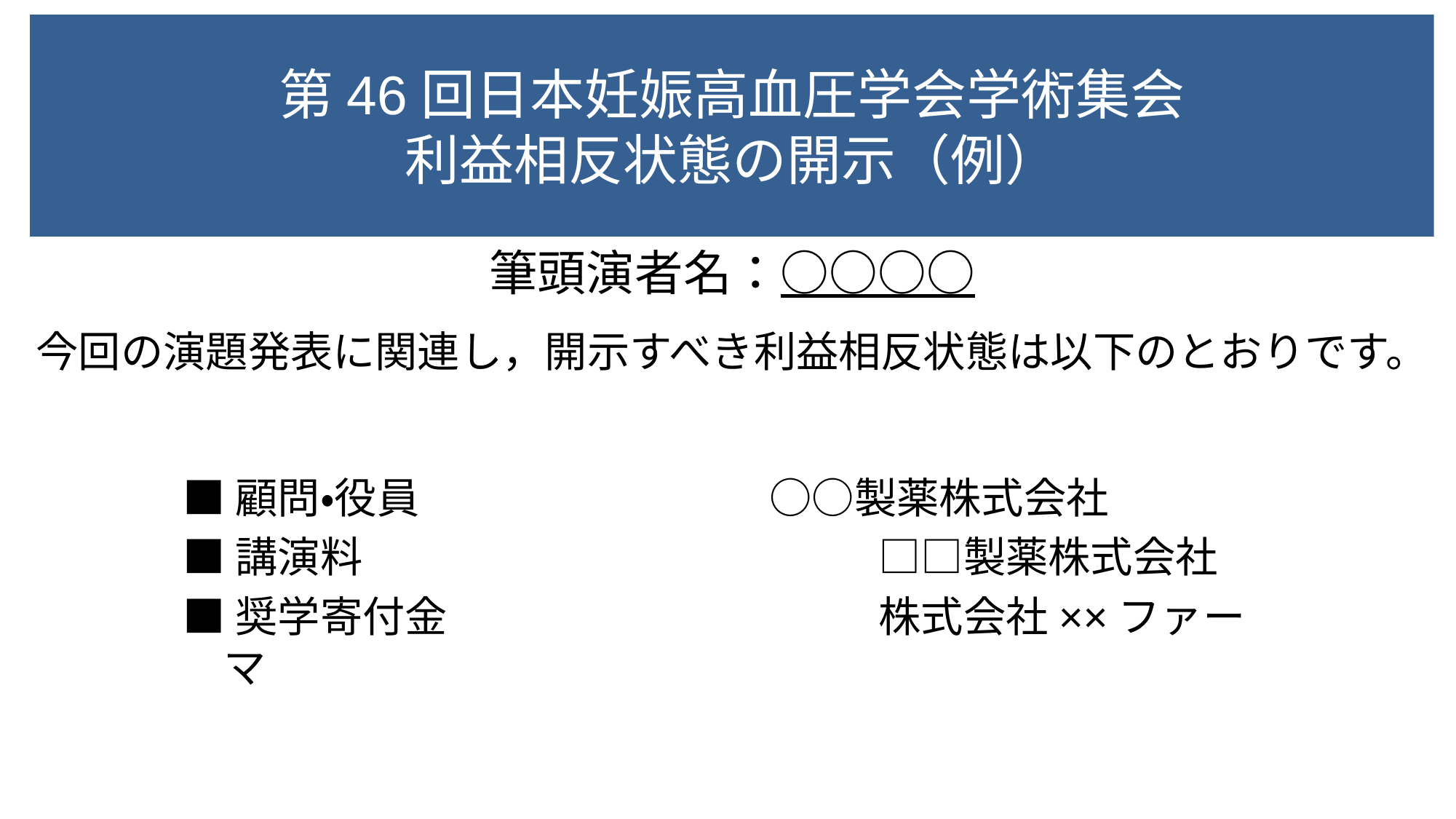

第46回日本妊娠高血圧学会学術集会
利益相反状態の開示（例）
筆頭演者名：○○○○

今回の演題発表に関連し，開示すべき利益相反状態は以下のとおりです。
■顧問・役員				○○製薬株式会社
■講演料					□□製薬株式会社
■奨学寄付金				株式会社××ファーマ